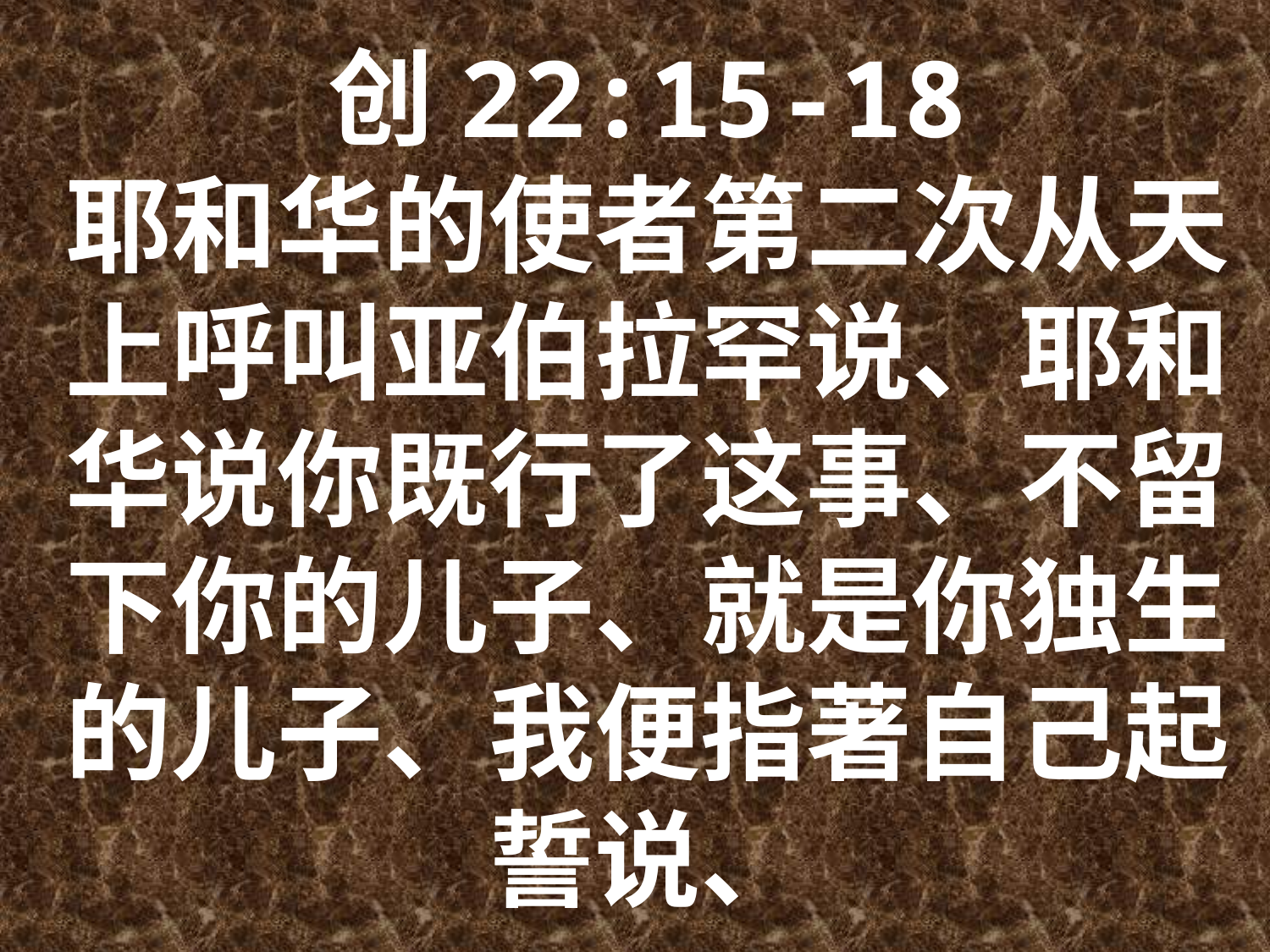

创22:15-18
耶和华的使者第二次从天上呼叫亚伯拉罕说、耶和华说你既行了这事、不留下你的儿子、就是你独生的儿子、我便指著自己起誓说、